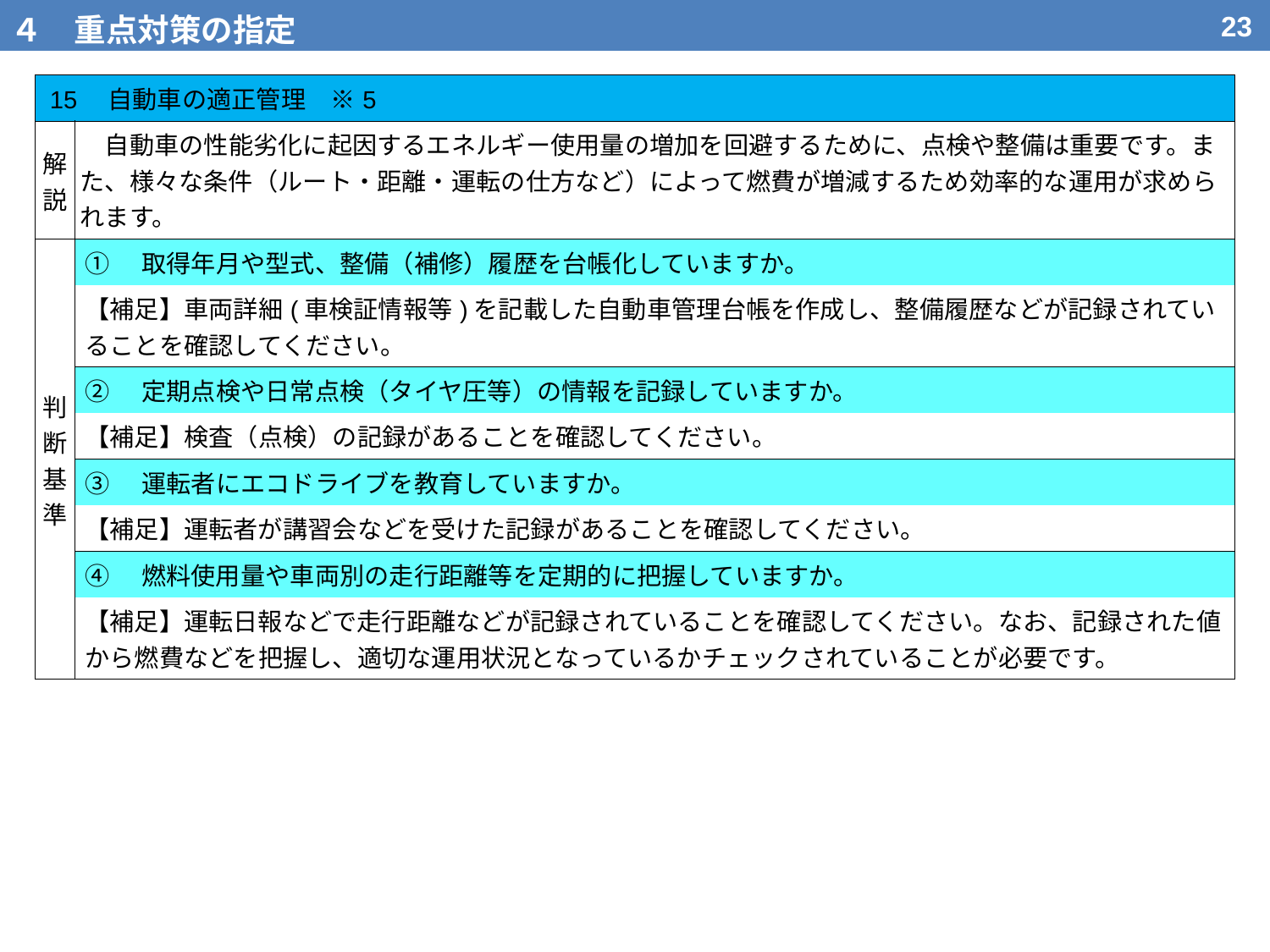

４　重点対策の指定
23
| 15　自動車の適正管理　※5 |  |
| --- | --- |
| 解説 | 自動車の性能劣化に起因するエネルギー使用量の増加を回避するために、点検や整備は重要です。また、様々な条件（ルート・距離・運転の仕方など）によって燃費が増減するため効率的な運用が求められます。 |
| 判断基準 | ①　取得年月や型式、整備（補修）履歴を台帳化していますか。 |
|  | 【補足】車両詳細(車検証情報等)を記載した自動車管理台帳を作成し、整備履歴などが記録されていることを確認してください。 |
|  | ②　定期点検や日常点検（タイヤ圧等）の情報を記録していますか。 |
|  | 【補足】検査（点検）の記録があることを確認してください。 |
|  | ③　運転者にエコドライブを教育していますか。 |
|  | 【補足】運転者が講習会などを受けた記録があることを確認してください。 |
|  | ④　燃料使用量や車両別の走行距離等を定期的に把握していますか。 |
|  | 【補足】運転日報などで走行距離などが記録されていることを確認してください。なお、記録された値から燃費などを把握し、適切な運用状況となっているかチェックされていることが必要です。 |